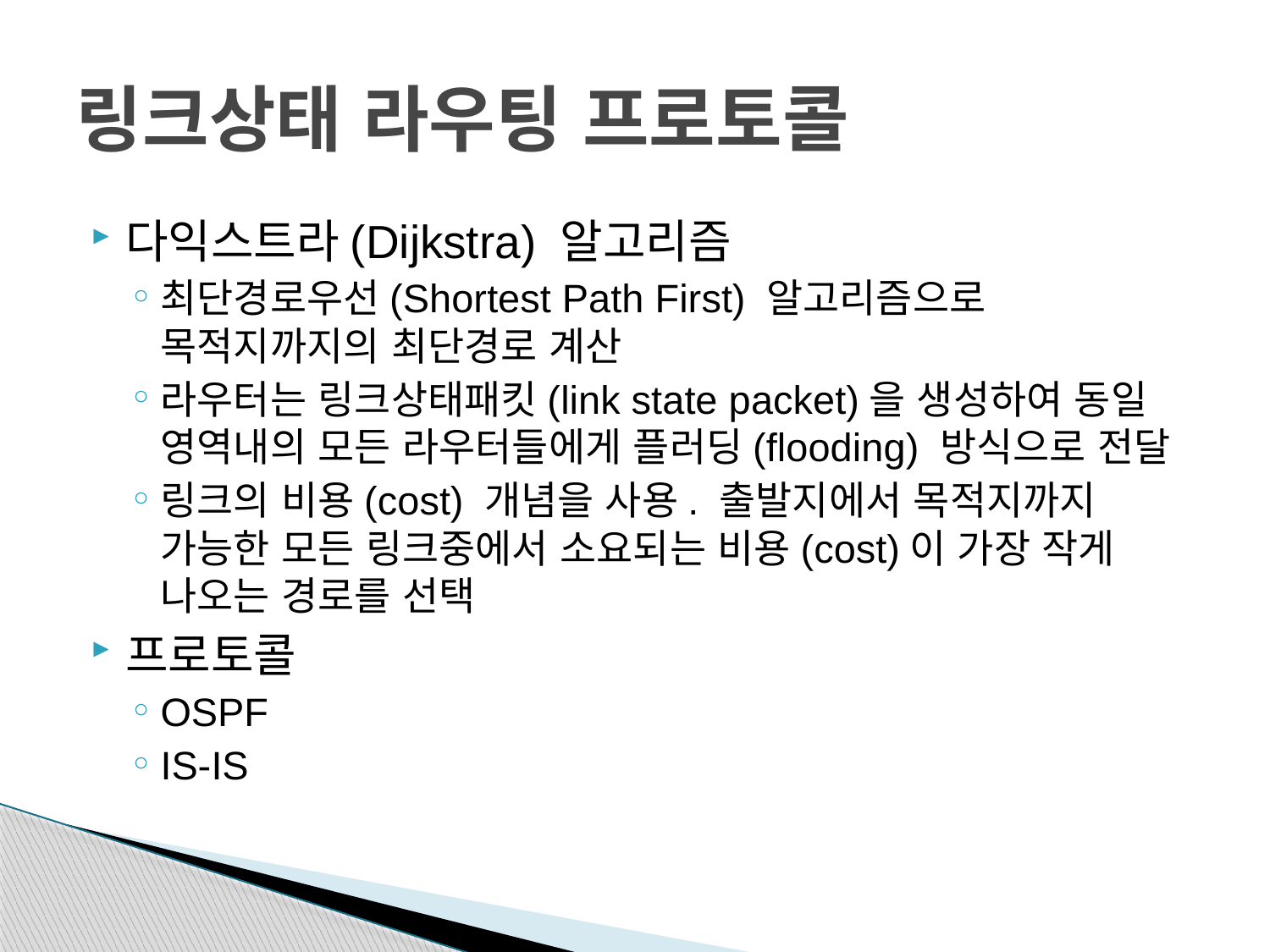

# 링크상태 라우팅 프로토콜
다익스트라(Dijkstra) 알고리즘
최단경로우선(Shortest Path First) 알고리즘으로 목적지까지의 최단경로 계산
라우터는 링크상태패킷(link state packet)을 생성하여 동일 영역내의 모든 라우터들에게 플러딩(flooding) 방식으로 전달
링크의 비용(cost) 개념을 사용. 출발지에서 목적지까지 가능한 모든 링크중에서 소요되는 비용(cost)이 가장 작게 나오는 경로를 선택
프로토콜
OSPF
IS-IS